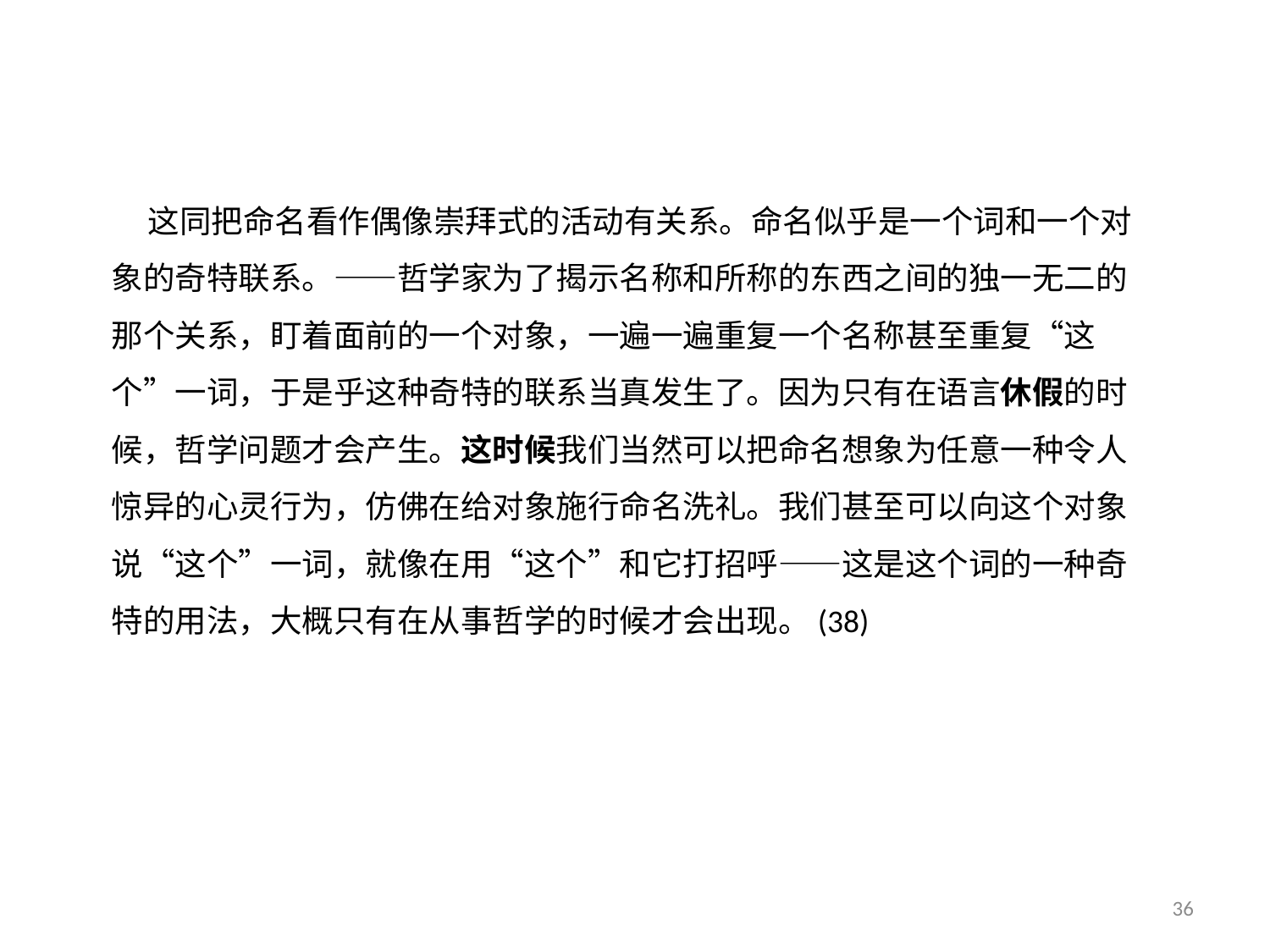

这同把命名看作偶像崇拜式的活动有关系。命名似乎是一个词和一个对象的奇特联系。——哲学家为了揭示名称和所称的东西之间的独一无二的那个关系，盯着面前的一个对象，一遍一遍重复一个名称甚至重复“这个”一词，于是乎这种奇特的联系当真发生了。因为只有在语言休假的时候，哲学问题才会产生。这时候我们当然可以把命名想象为任意一种令人惊异的心灵行为，仿佛在给对象施行命名洗礼。我们甚至可以向这个对象说“这个”一词，就像在用“这个”和它打招呼——这是这个词的一种奇特的用法，大概只有在从事哲学的时候才会出现。(38)

36